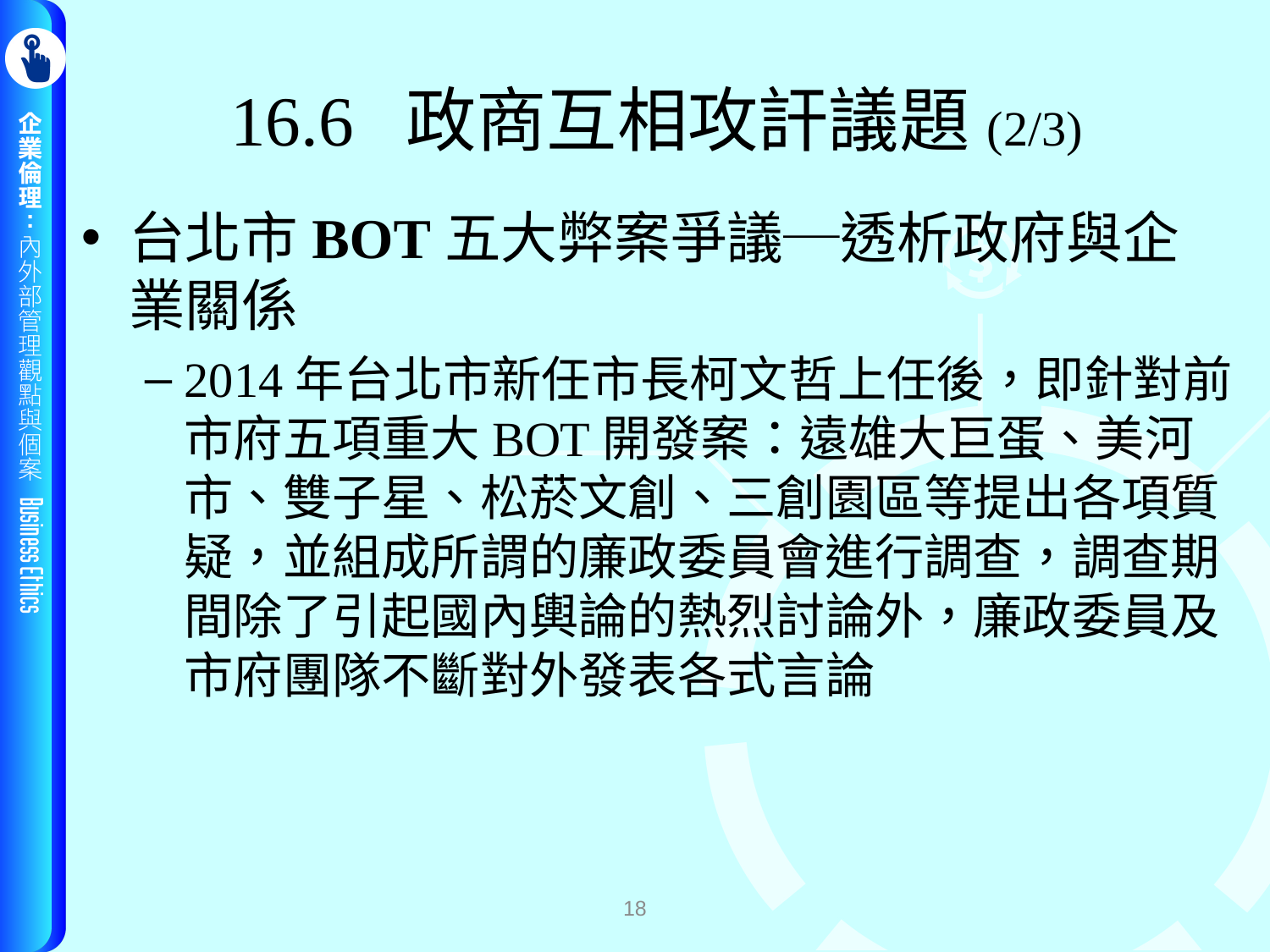

# 16.6  政商互相攻訐議題(2/3)
台北市BOT五大弊案爭議─透析政府與企業關係
2014年台北市新任市長柯文哲上任後，即針對前市府五項重大BOT開發案：遠雄大巨蛋、美河市、雙子星、松菸文創、三創園區等提出各項質疑，並組成所謂的廉政委員會進行調查，調查期間除了引起國內輿論的熱烈討論外，廉政委員及市府團隊不斷對外發表各式言論
18